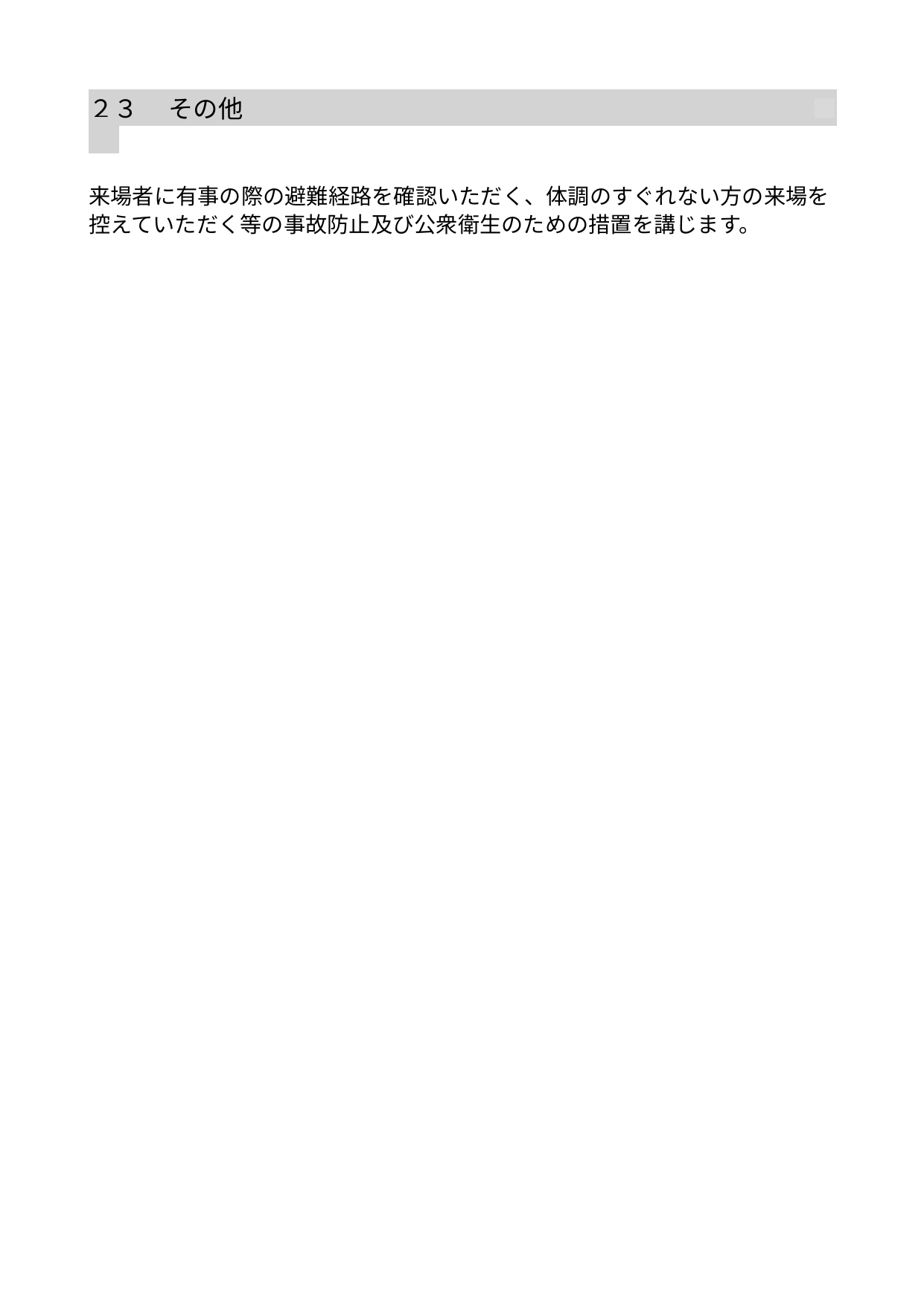

２３ 　その他　　　　　　　　　　　　　　　　　　　　　　　■

来場者に有事の際の避難経路を確認いただく、体調のすぐれない方の来場を
控えていただく等の事故防止及び公衆衛生のための措置を講じます。